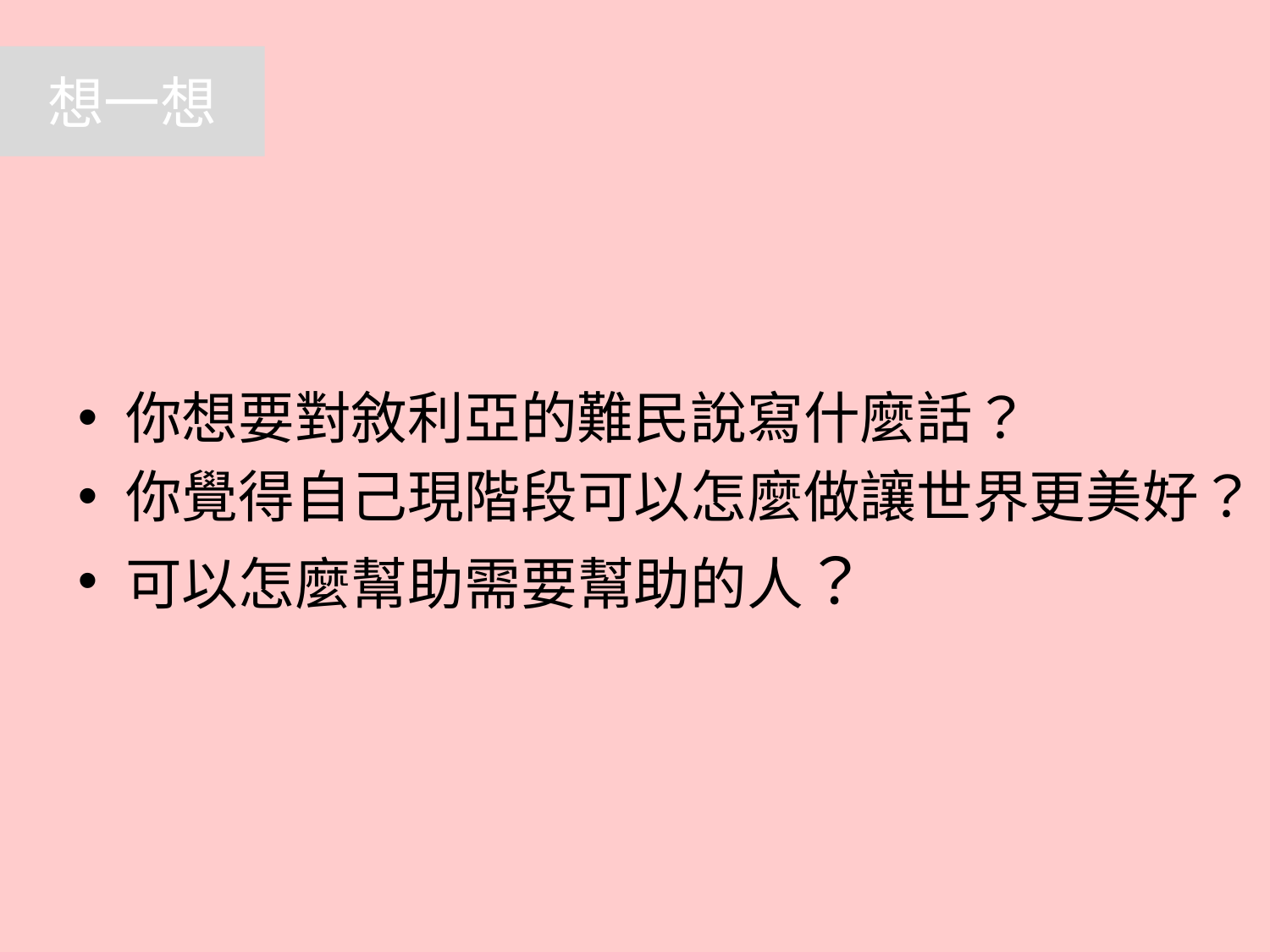

# 想一想
你想要對敘利亞的難民說寫什麼話？
你覺得自己現階段可以怎麼做讓世界更美好？
可以怎麼幫助需要幫助的人？